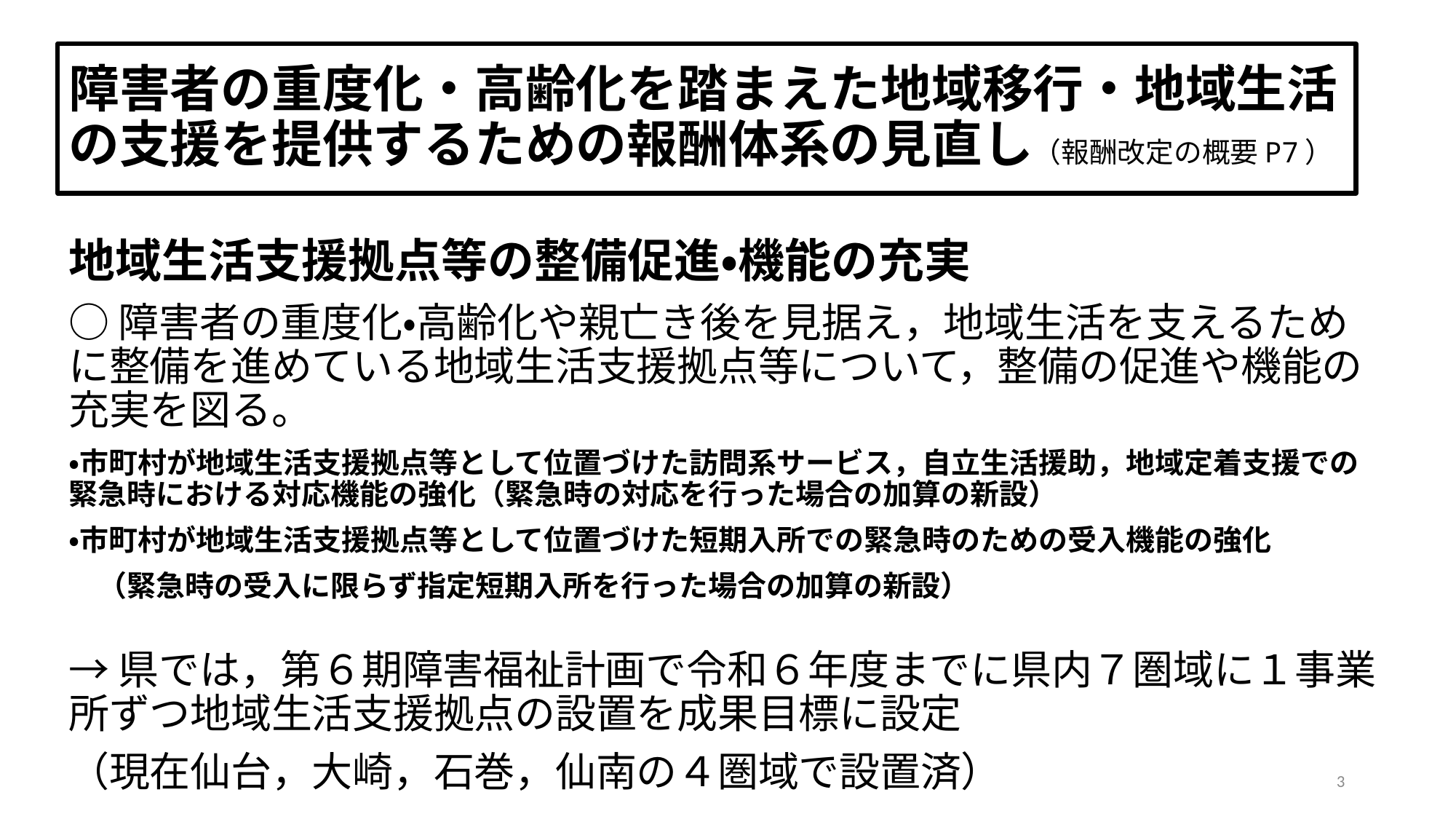

# 障害者の重度化・高齢化を踏まえた地域移行・地域生活の支援を提供するための報酬体系の見直し（報酬改定の概要P7）
地域生活支援拠点等の整備促進・機能の充実
○障害者の重度化・高齢化や親亡き後を見据え，地域生活を支えるために整備を進めている地域生活支援拠点等について，整備の促進や機能の充実を図る。
・市町村が地域生活支援拠点等として位置づけた訪問系サービス，自立生活援助，地域定着支援での  緊急時における対応機能の強化（緊急時の対応を行った場合の加算の新設）
・市町村が地域生活支援拠点等として位置づけた短期入所での緊急時のための受入機能の強化
　（緊急時の受入に限らず指定短期入所を行った場合の加算の新設）

→県では，第６期障害福祉計画で令和６年度までに県内７圏域に１事業所ずつ地域生活支援拠点の設置を成果目標に設定
（現在仙台，大崎，石巻，仙南の４圏域で設置済）

3